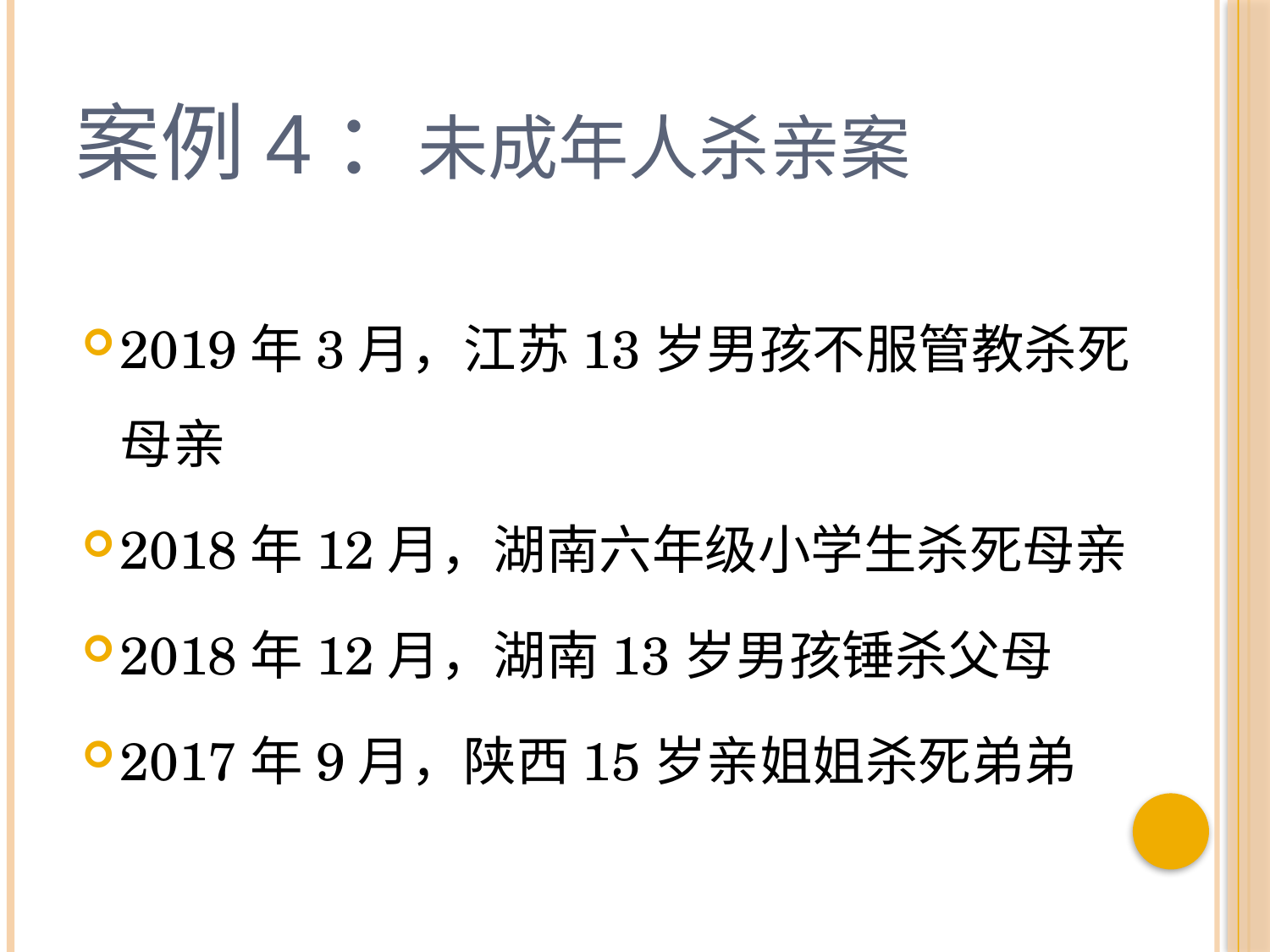

# 案例4：未成年人杀亲案
2019年3月，江苏13岁男孩不服管教杀死母亲
2018年12月，湖南六年级小学生杀死母亲
2018年12月，湖南13岁男孩锤杀父母
2017年9月，陕西15岁亲姐姐杀死弟弟